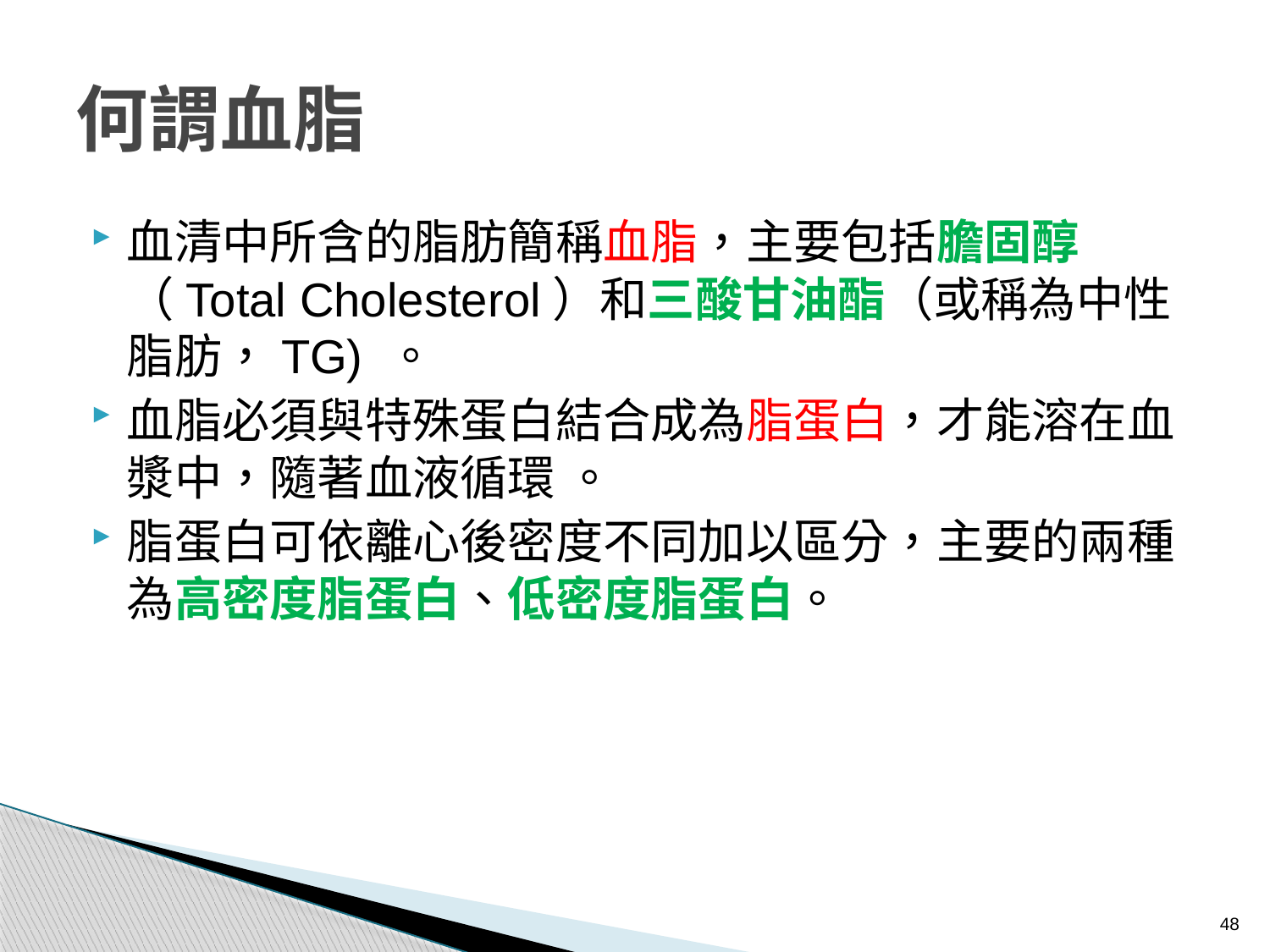

# 何謂血脂
血清中所含的脂肪簡稱血脂，主要包括膽固醇（Total Cholesterol）和三酸甘油酯（或稱為中性脂肪，TG) 。
血脂必須與特殊蛋白結合成為脂蛋白，才能溶在血漿中，隨著血液循環 。
脂蛋白可依離心後密度不同加以區分，主要的兩種為高密度脂蛋白、低密度脂蛋白。
48